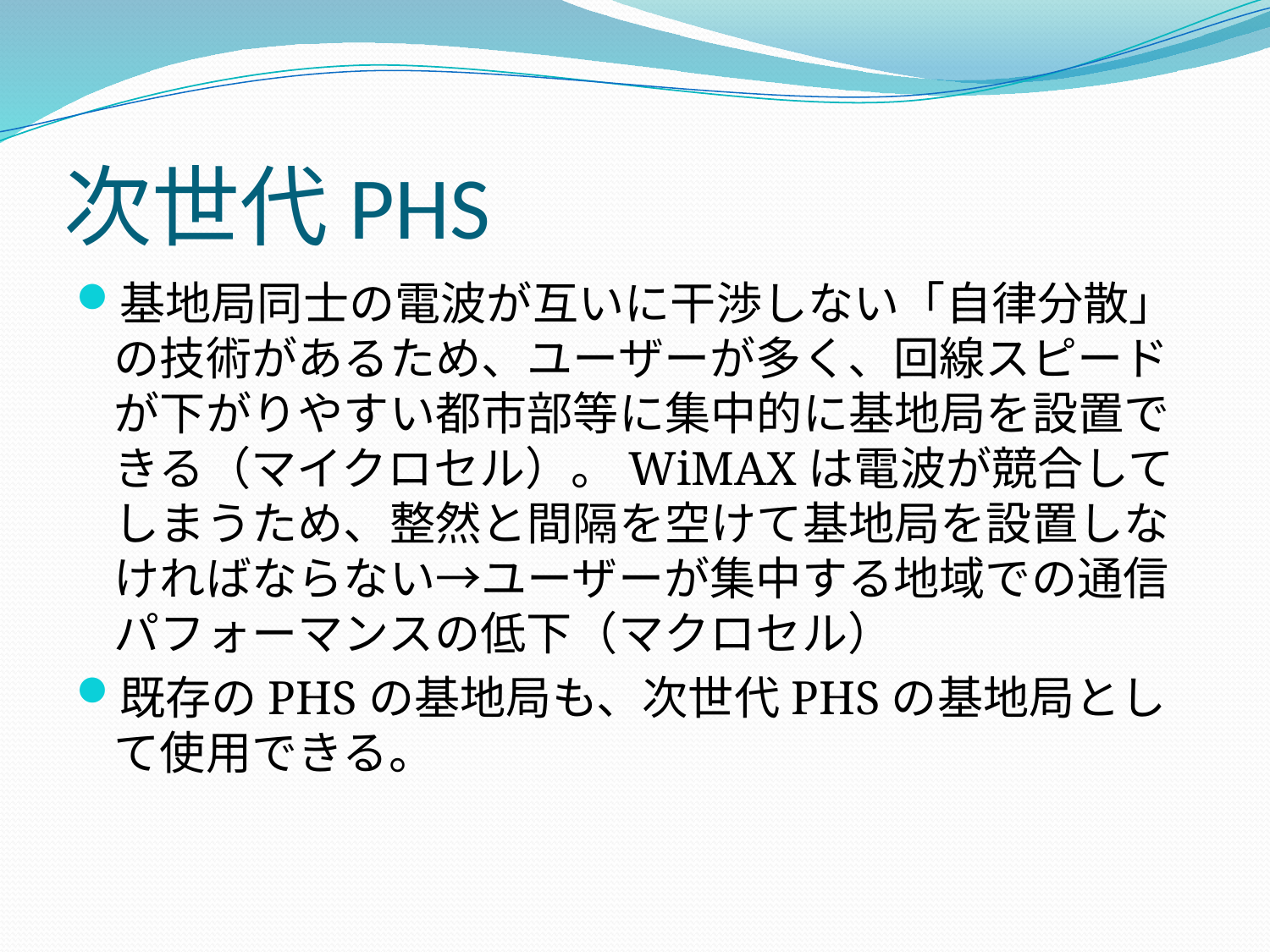

# 次世代PHS
基地局同士の電波が互いに干渉しない「自律分散」の技術があるため、ユーザーが多く、回線スピードが下がりやすい都市部等に集中的に基地局を設置できる（マイクロセル）。WiMAXは電波が競合してしまうため、整然と間隔を空けて基地局を設置しなければならない→ユーザーが集中する地域での通信パフォーマンスの低下（マクロセル）
既存のPHSの基地局も、次世代PHSの基地局として使用できる。